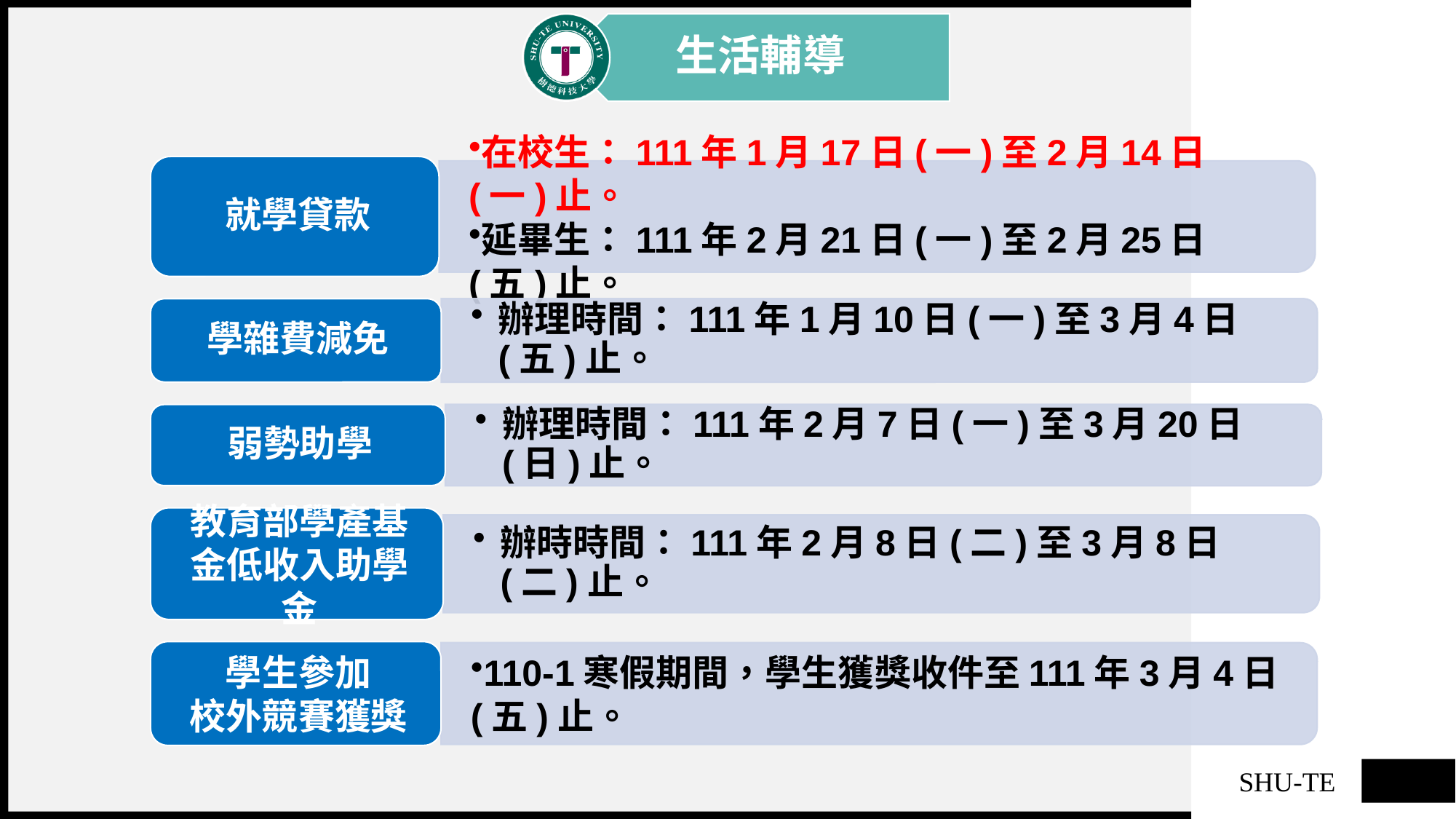

生活輔導
在校生：111年1月17日(一)至2月14日(一)止。
延畢生：111年2月21日(一)至2月25日(五)止。
就學貸款
辦理時間：111年1月10日(一)至3月4日(五)止。
學雜費減免
辦理時間：111年2月7日(一)至3月20日(日)止。
弱勢助學
辦時時間：111年2月8日(二)至3月8日(二)止。
教育部學產基金低收入助學金
110-1寒假期間，學生獲獎收件至111年3月4日(五)止。
學生參加
校外競賽獲獎